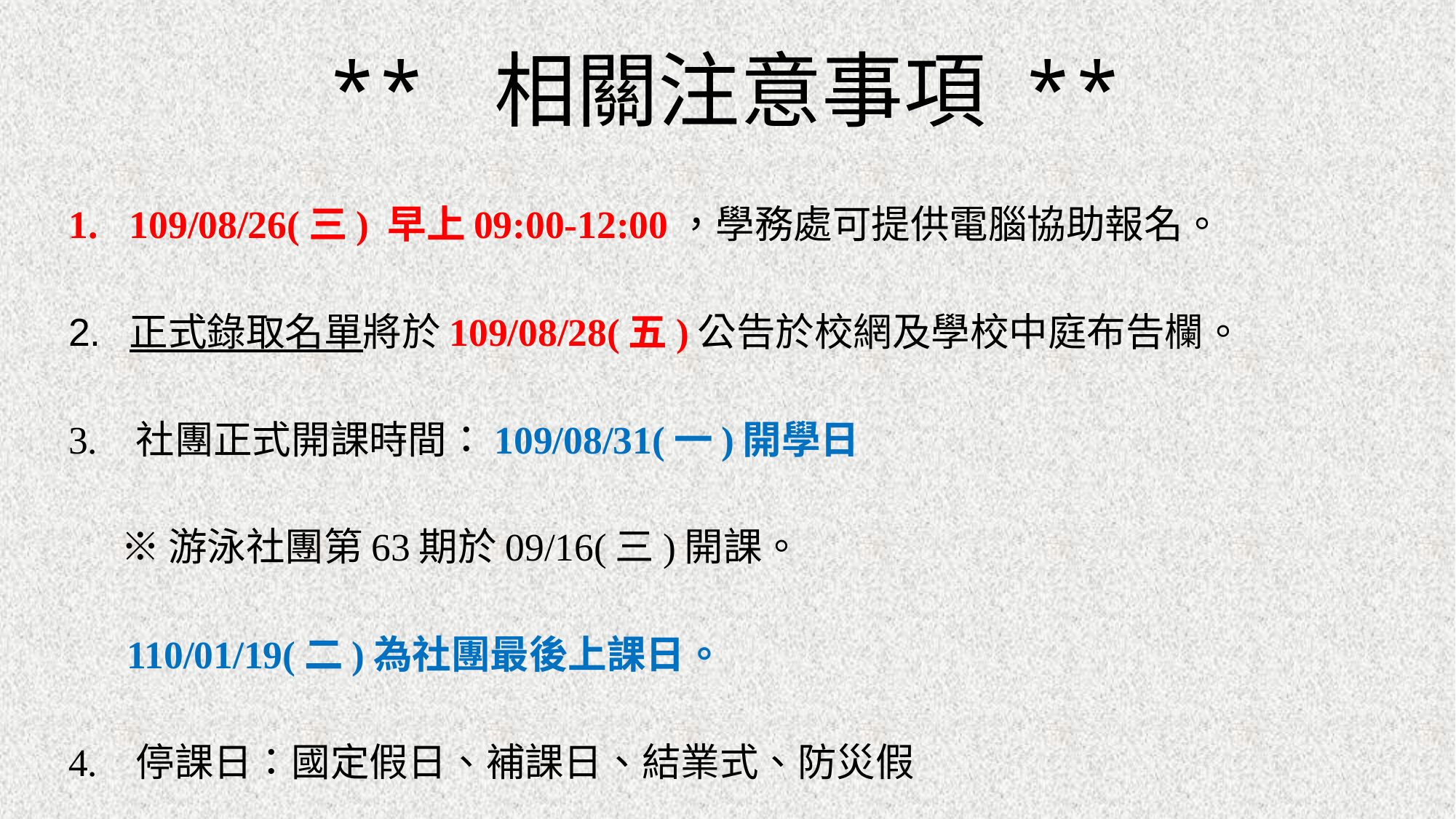

# ** 相關注意事項 **
109/08/26(三) 早上09:00-12:00，學務處可提供電腦協助報名。
正式錄取名單將於109/08/28(五)公告於校網及學校中庭布告欄。
3.   社團正式開課時間：109/08/31(一)開學日
      ※游泳社團第63期於09/16(三)開課。
      110/01/19(二)為社團最後上課日。
4.   停課日：國定假日、補課日、結業式、防災假